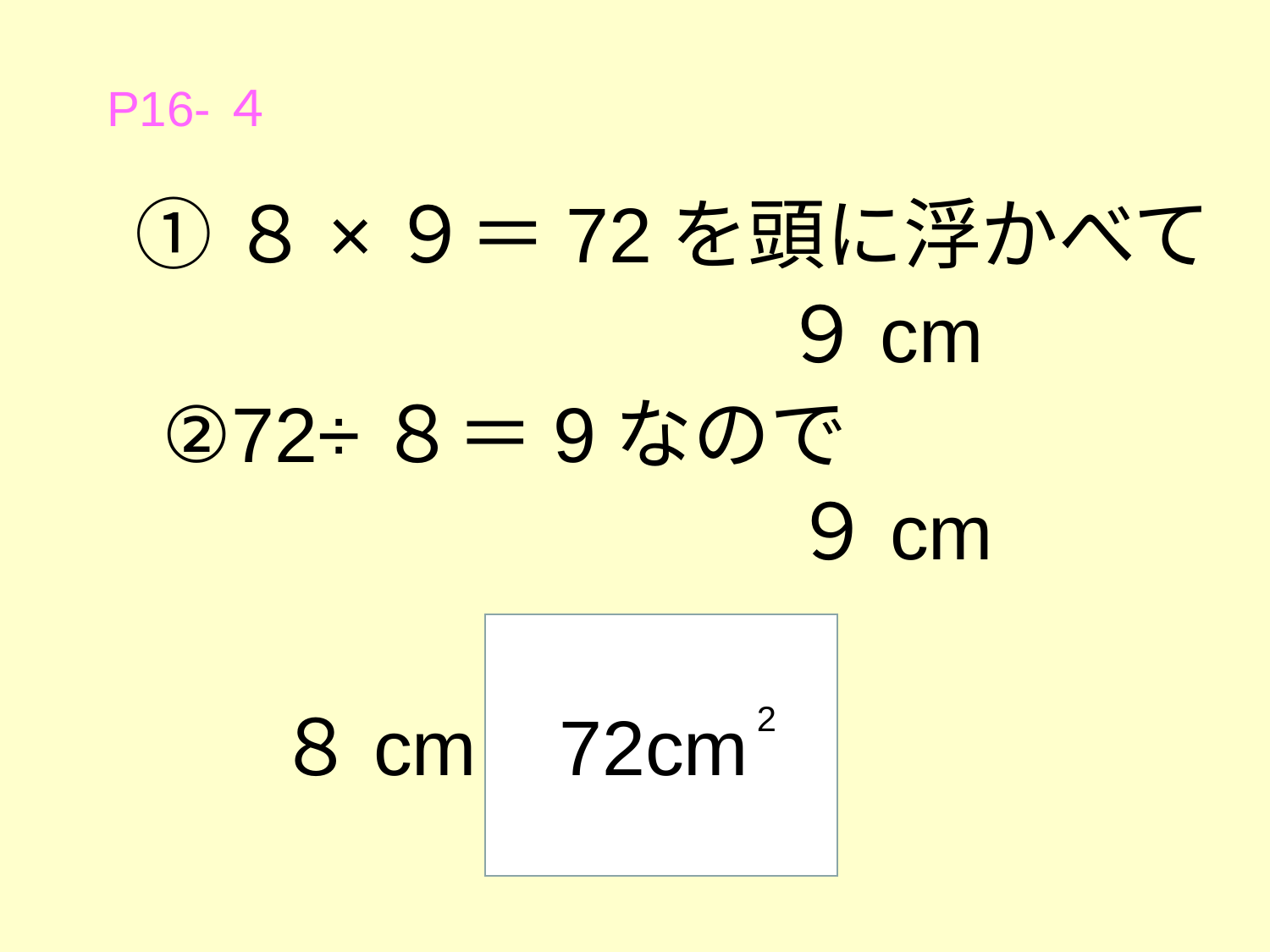

P16-４
①８×９＝72を頭に浮かべて
９cm
②72÷８＝9なので
９cm

2
８cm
72cm